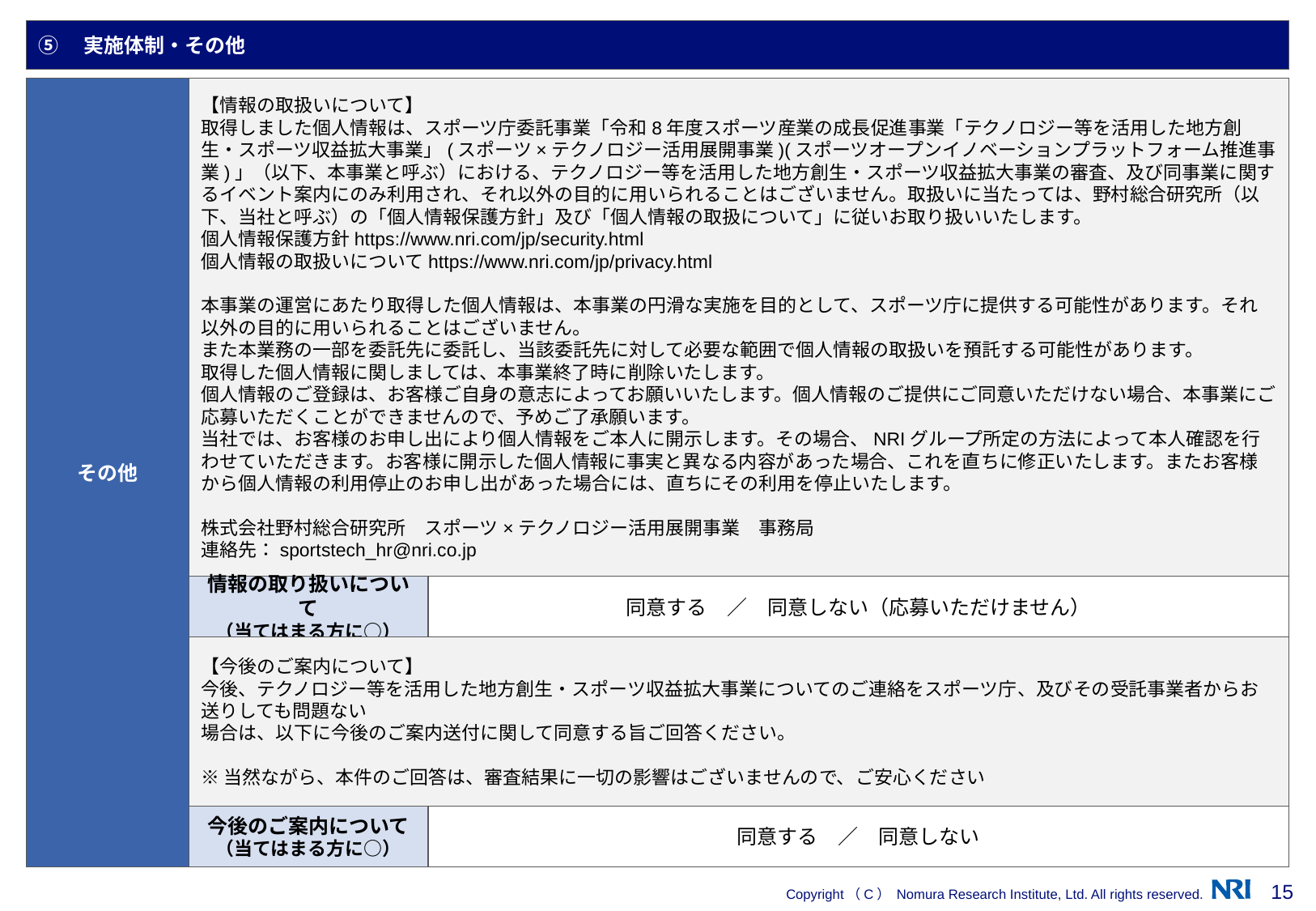

⑤　実施体制・その他
その他
【情報の取扱いについて】
取得しました個人情報は、スポーツ庁委託事業「令和8年度スポーツ産業の成長促進事業「テクノロジー等を活用した地方創生・スポーツ収益拡大事業」(スポーツ×テクノロジー活用展開事業)(スポーツオープンイノベーションプラットフォーム推進事業)」（以下、本事業と呼ぶ）における、テクノロジー等を活用した地方創生・スポーツ収益拡大事業の審査、及び同事業に関するイベント案内にのみ利用され、それ以外の目的に用いられることはございません。取扱いに当たっては、野村総合研究所（以下、当社と呼ぶ）の「個人情報保護方針」及び「個人情報の取扱について」に従いお取り扱いいたします。
個人情報保護方針https://www.nri.com/jp/security.html
個人情報の取扱いについてhttps://www.nri.com/jp/privacy.html

本事業の運営にあたり取得した個人情報は、本事業の円滑な実施を目的として、スポーツ庁に提供する可能性があります。それ以外の目的に用いられることはございません。
また本業務の一部を委託先に委託し、当該委託先に対して必要な範囲で個人情報の取扱いを預託する可能性があります。
取得した個人情報に関しましては、本事業終了時に削除いたします。
個人情報のご登録は、お客様ご自身の意志によってお願いいたします。個人情報のご提供にご同意いただけない場合、本事業にご応募いただくことができませんので、予めご了承願います。
当社では、お客様のお申し出により個人情報をご本人に開示します。その場合、NRIグループ所定の方法によって本人確認を行わせていただきます。お客様に開示した個人情報に事実と異なる内容があった場合、これを直ちに修正いたします。またお客様から個人情報の利用停止のお申し出があった場合には、直ちにその利用を停止いたします。

株式会社野村総合研究所　スポーツ×テクノロジー活用展開事業　事務局
連絡先：sportstech_hr@nri.co.jp
情報の取り扱いについて
（当てはまる方に○）
同意する　／　同意しない（応募いただけません）
【今後のご案内について】
今後、テクノロジー等を活用した地方創生・スポーツ収益拡大事業についてのご連絡をスポーツ庁、及びその受託事業者からお送りしても問題ない
場合は、以下に今後のご案内送付に関して同意する旨ご回答ください。

※当然ながら、本件のご回答は、審査結果に一切の影響はございませんので、ご安心ください
今後のご案内について
（当てはまる方に○）
同意する　／　同意しない